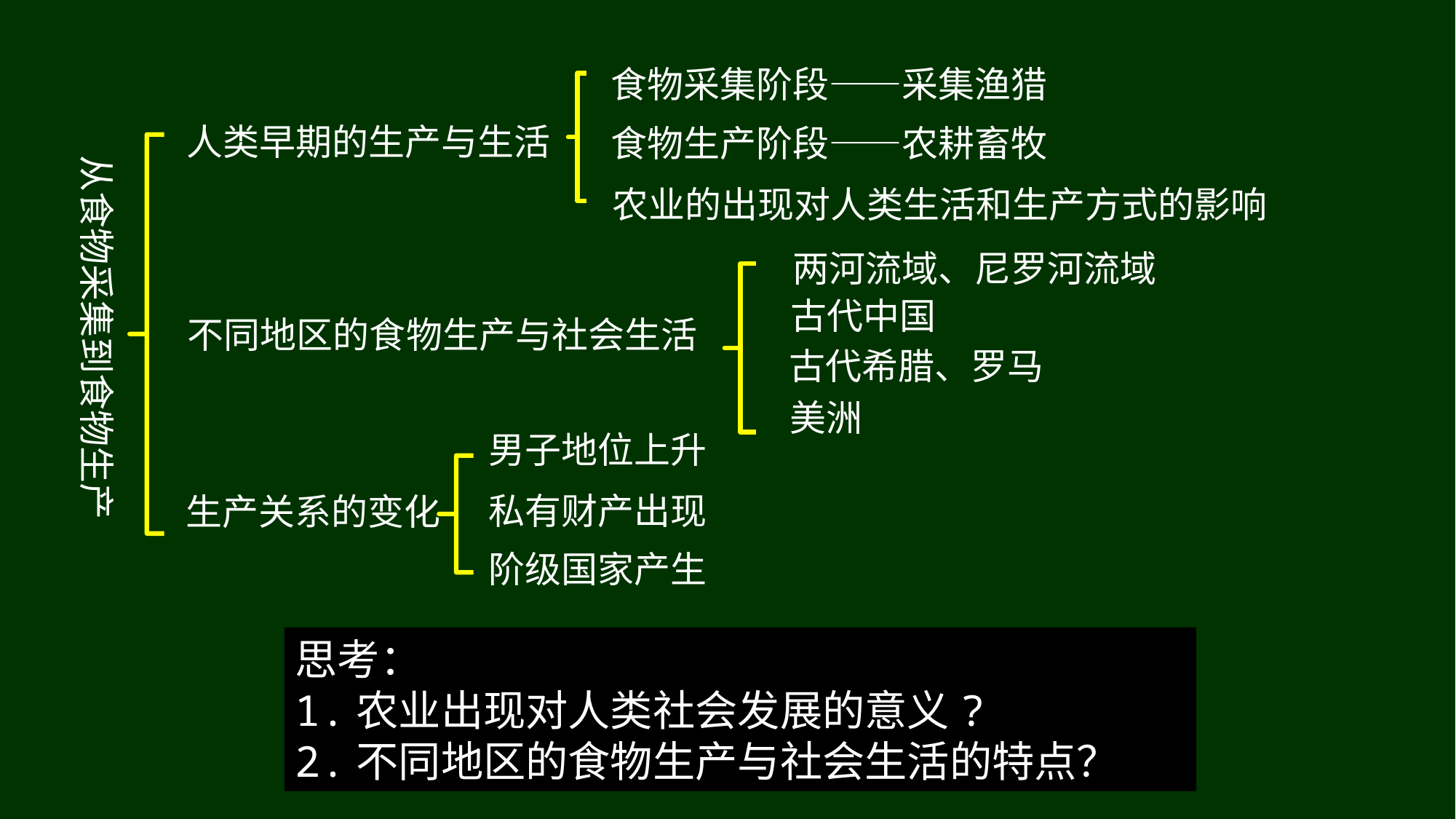

食物采集阶段——采集渔猎

从食物采集到食物生产
人类早期的生产与生活
食物生产阶段——农耕畜牧

农业的出现对人类生活和生产方式的影响
两河流域、尼罗河流域

古代中国
不同地区的食物生产与社会生活
古代希腊、罗马
美洲
男子地位上升

私有财产出现
生产关系的变化
阶级国家产生
思考：
1.农业出现对人类社会发展的意义?
2.不同地区的食物生产与社会生活的特点？